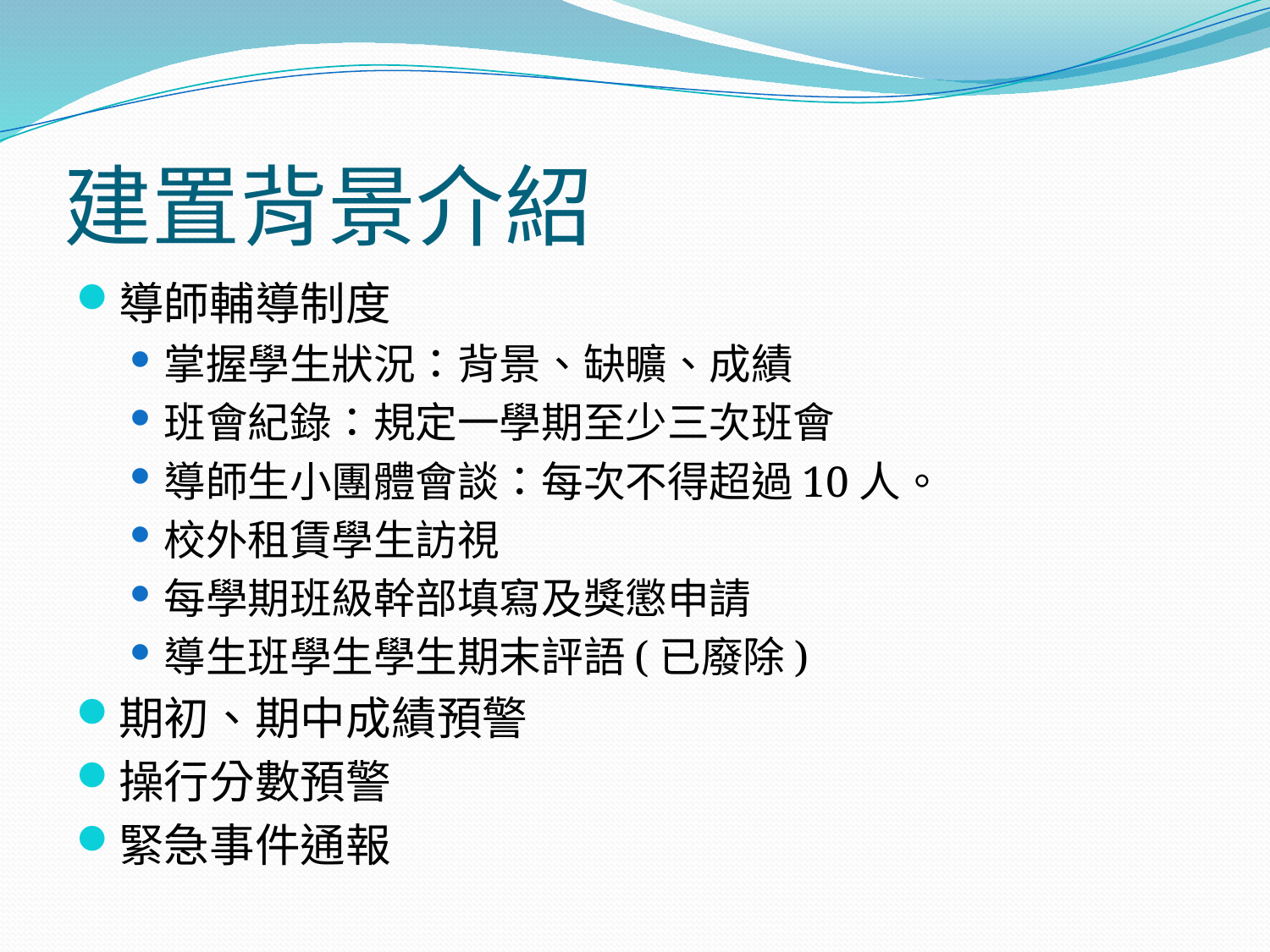

# 建置背景介紹
導師輔導制度
掌握學生狀況：背景、缺曠、成績
班會紀錄：規定一學期至少三次班會
導師生小團體會談：每次不得超過10人。
校外租賃學生訪視
每學期班級幹部填寫及獎懲申請
導生班學生學生期末評語(已廢除)
期初、期中成績預警
操行分數預警
緊急事件通報